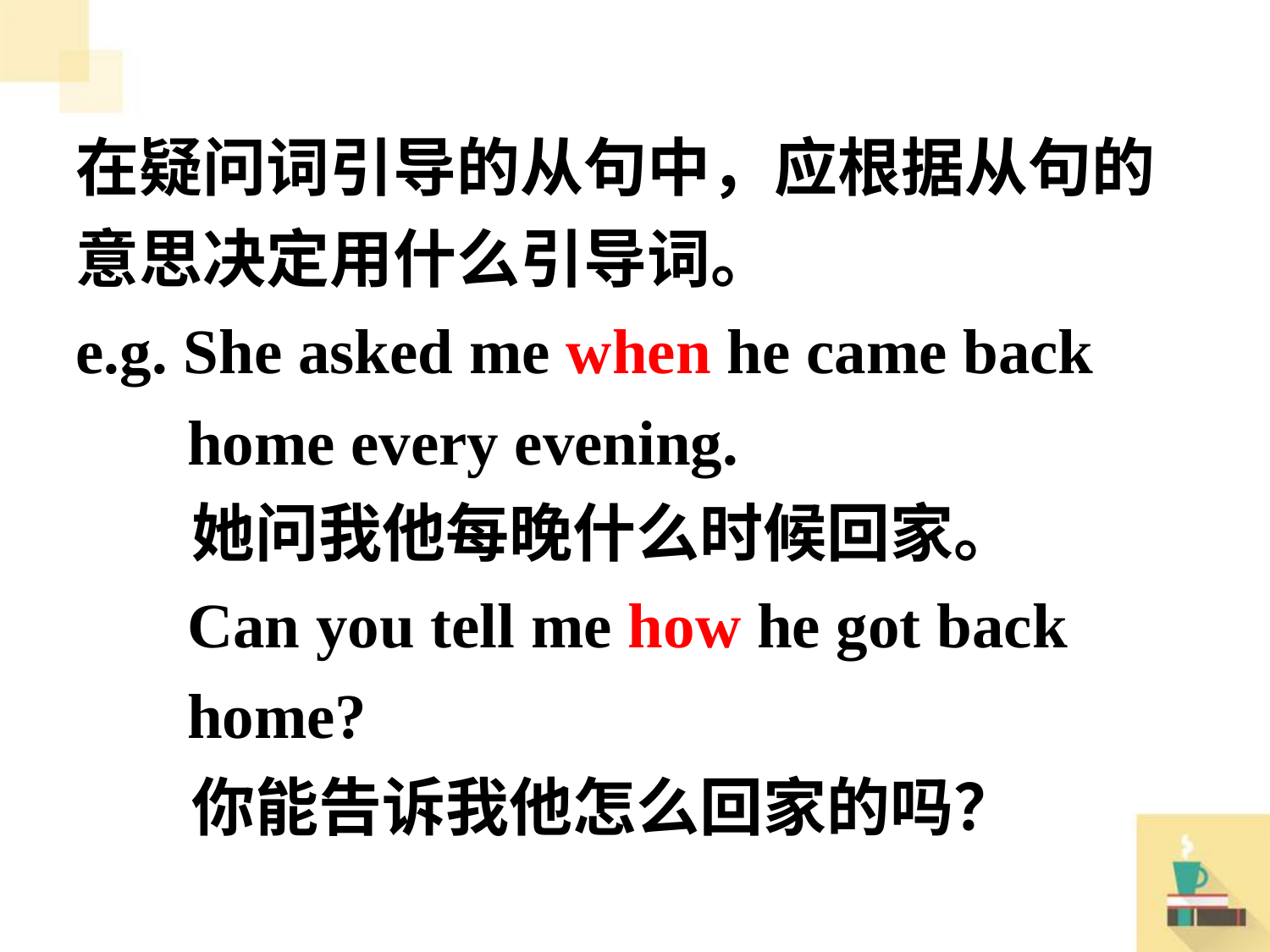

在疑问词引导的从句中，应根据从句的意思决定用什么引导词。
e.g. She asked me when he came back
       home every evening.
       她问我他每晚什么时候回家。
       Can you tell me how he got back
       home?
       你能告诉我他怎么回家的吗？